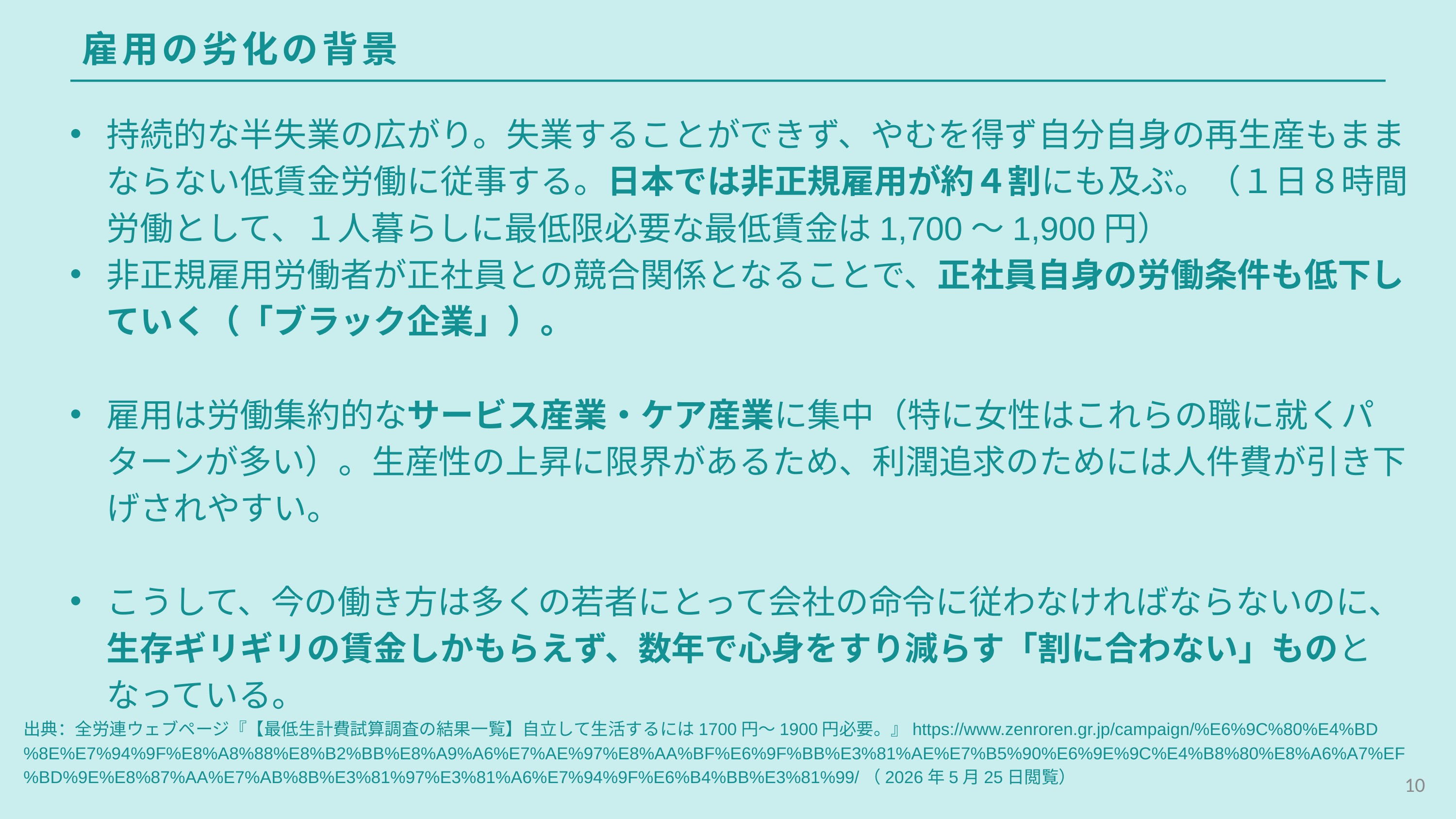

雇用の劣化の背景

持続的な半失業の広がり。失業することができず、やむを得ず自分自身の再生産もままならない低賃金労働に従事する。日本では非正規雇用が約４割にも及ぶ。（１日８時間労働として、１人暮らしに最低限必要な最低賃金は1,700〜1,900円）
非正規雇用労働者が正社員との競合関係となることで、正社員自身の労働条件も低下していく（「ブラック企業」）。

雇用は労働集約的なサービス産業・ケア産業に集中（特に女性はこれらの職に就くパターンが多い）。生産性の上昇に限界があるため、利潤追求のためには人件費が引き下げされやすい。

こうして、今の働き方は多くの若者にとって会社の命令に従わなければならないのに、生存ギリギリの賃金しかもらえず、数年で心身をすり減らす「割に合わない」ものとなっている。
出典：全労連ウェブページ『【最低生計費試算調査の結果一覧】自立して生活するには1700円～1900円必要。』https://www.zenroren.gr.jp/campaign/%E6%9C%80%E4%BD%8E%E7%94%9F%E8%A8%88%E8%B2%BB%E8%A9%A6%E7%AE%97%E8%AA%BF%E6%9F%BB%E3%81%AE%E7%B5%90%E6%9E%9C%E4%B8%80%E8%A6%A7%EF%BD%9E%E8%87%AA%E7%AB%8B%E3%81%97%E3%81%A6%E7%94%9F%E6%B4%BB%E3%81%99/（2026年5月25日閲覧）
10